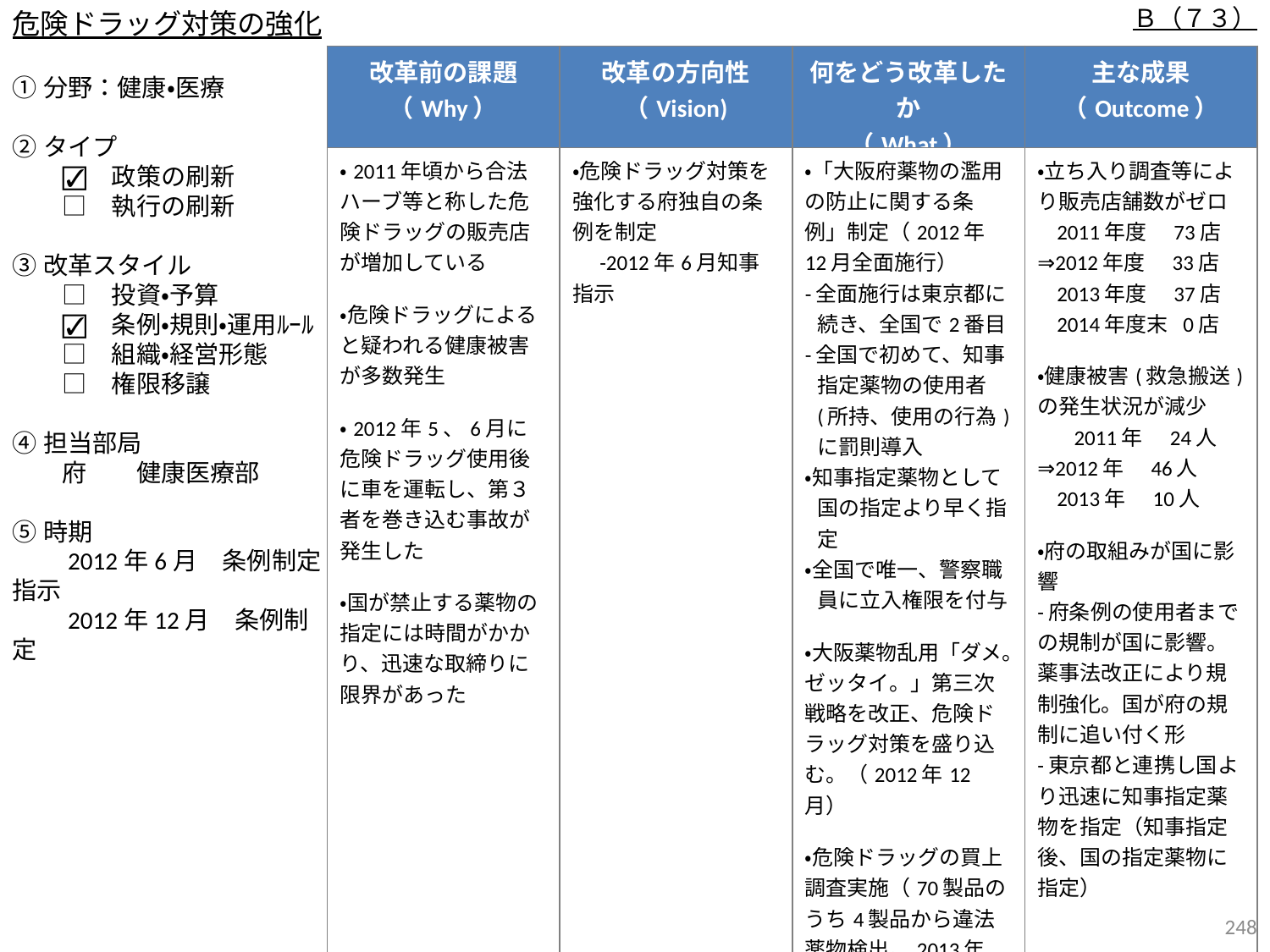

危険ドラッグ対策の強化
Ｂ（７３）
| 改革前の課題 （Why） | 改革の方向性 （Vision) | 何をどう改革したか （What） | 主な成果 （Outcome） |
| --- | --- | --- | --- |
| ・2011年頃から合法ハーブ等と称した危険ドラッグの販売店が増加している ・危険ドラッグによると疑われる健康被害が多数発生 ・2012年5、6月に危険ドラッグ使用後に車を運転し、第３者を巻き込む事故が発生した ・国が禁止する薬物の指定には時間がかかり、迅速な取締りに限界があった | ・危険ドラッグ対策を強化する府独自の条例を制定 　-2012年6月知事指示 | ・「大阪府薬物の濫用の防止に関する条例」制定（2012年12月全面施行） -全面施行は東京都に続き、全国で2番目 -全国で初めて、知事指定薬物の使用者(所持、使用の行為)に罰則導入 ・知事指定薬物として国の指定より早く指定 ・全国で唯一、警察職員に立入権限を付与 ・大阪薬物乱用「ダメ。ゼッタイ。」第三次戦略を改正、危険ドラッグ対策を盛り込む。（2012年12月） ・危険ドラッグの買上調査実施（70製品のうち4製品から違法薬物検出。2013年度） ・販売店舗数がゼロ(2015年3月)になって以降も、通常監視、ネット監視の継続。薬物指定審査会を開催 | ・立ち入り調査等により販売店舗数がゼロ 2011年度　73店 ⇒2012年度　33店 2013年度　37店 2014年度末 0店 ・健康被害(救急搬送)の発生状況が減少 　 2011年　24人 ⇒2012年　46人 2013年　10人 ・府の取組みが国に影響 -府条例の使用者までの規制が国に影響。薬事法改正により規制強化。国が府の規制に追い付く形 -東京都と連携し国より迅速に知事指定薬物を指定（知事指定後、国の指定薬物に指定） |
①分野：健康・医療

②タイプ
　　☑　政策の刷新
　　□　執行の刷新

③改革スタイル
　　□　投資・予算
　　☑　条例・規則・運用ﾙｰﾙ
　　□　組織・経営形態
　　□　権限移譲

④担当部局
　　府　　健康医療部

⑤時期
　　2012年6月　条例制定指示
　　2012年12月　条例制定
248